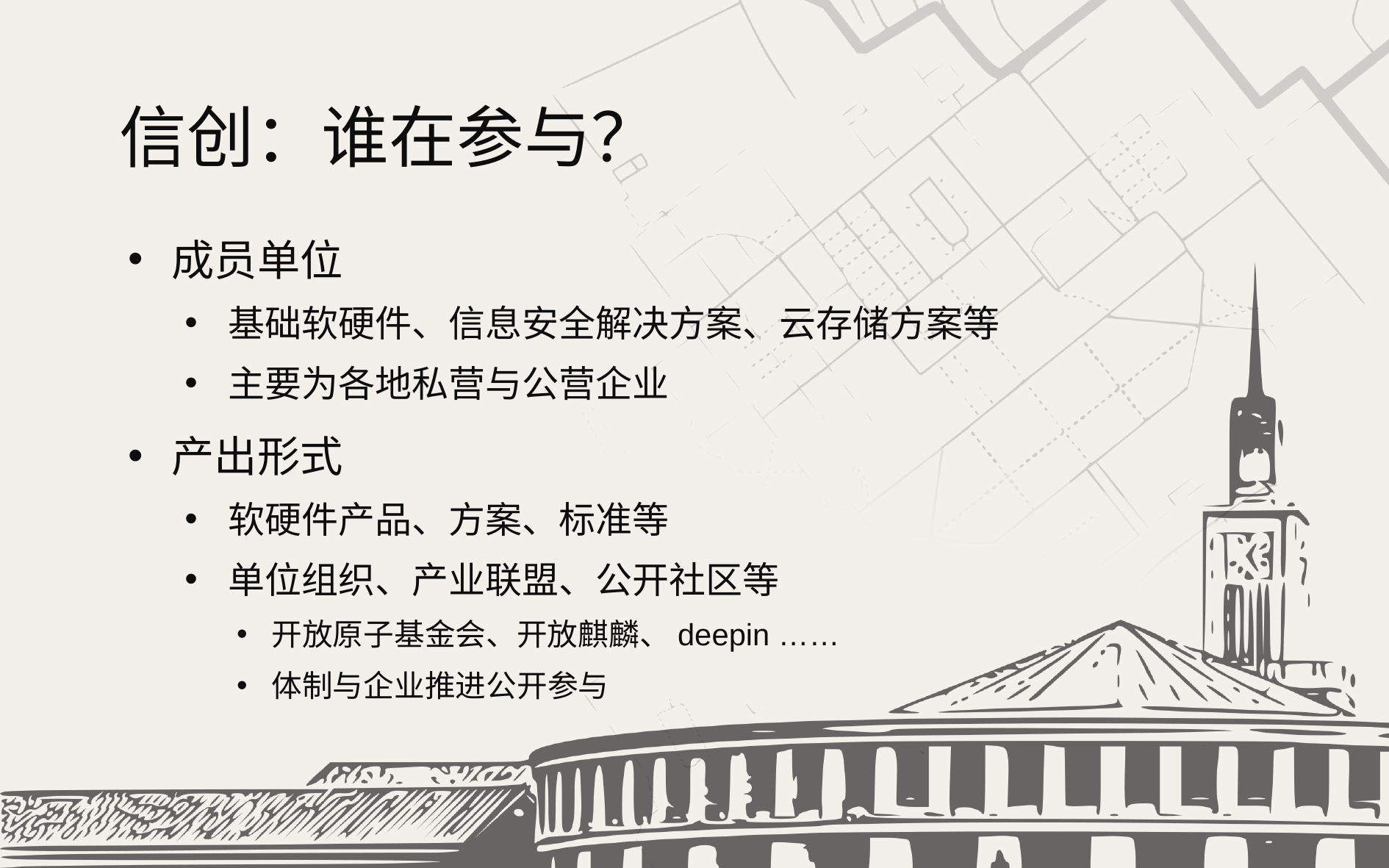

# 信创：谁在参与？
成员单位
基础软硬件、信息安全解决方案、云存储方案等
主要为各地私营与公营企业
产出形式
软硬件产品、方案、标准等
单位组织、产业联盟、公开社区等
开放原子基金会、开放麒麟、deepin ……
体制与企业推进公开参与